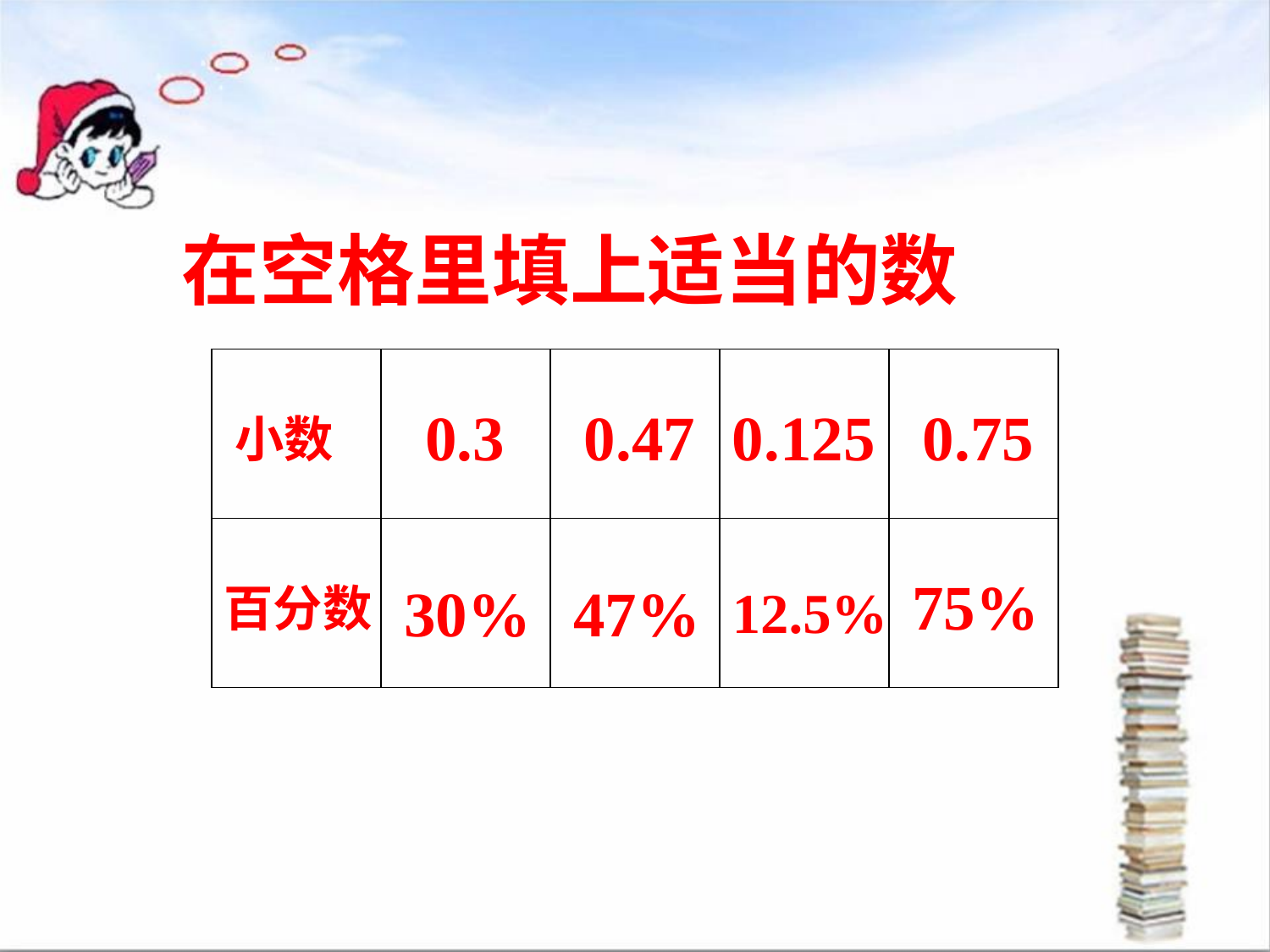

在空格里填上适当的数

0.3
0.47
0.125
0.75
小数
75%
30%
47%
百分数
12.5%